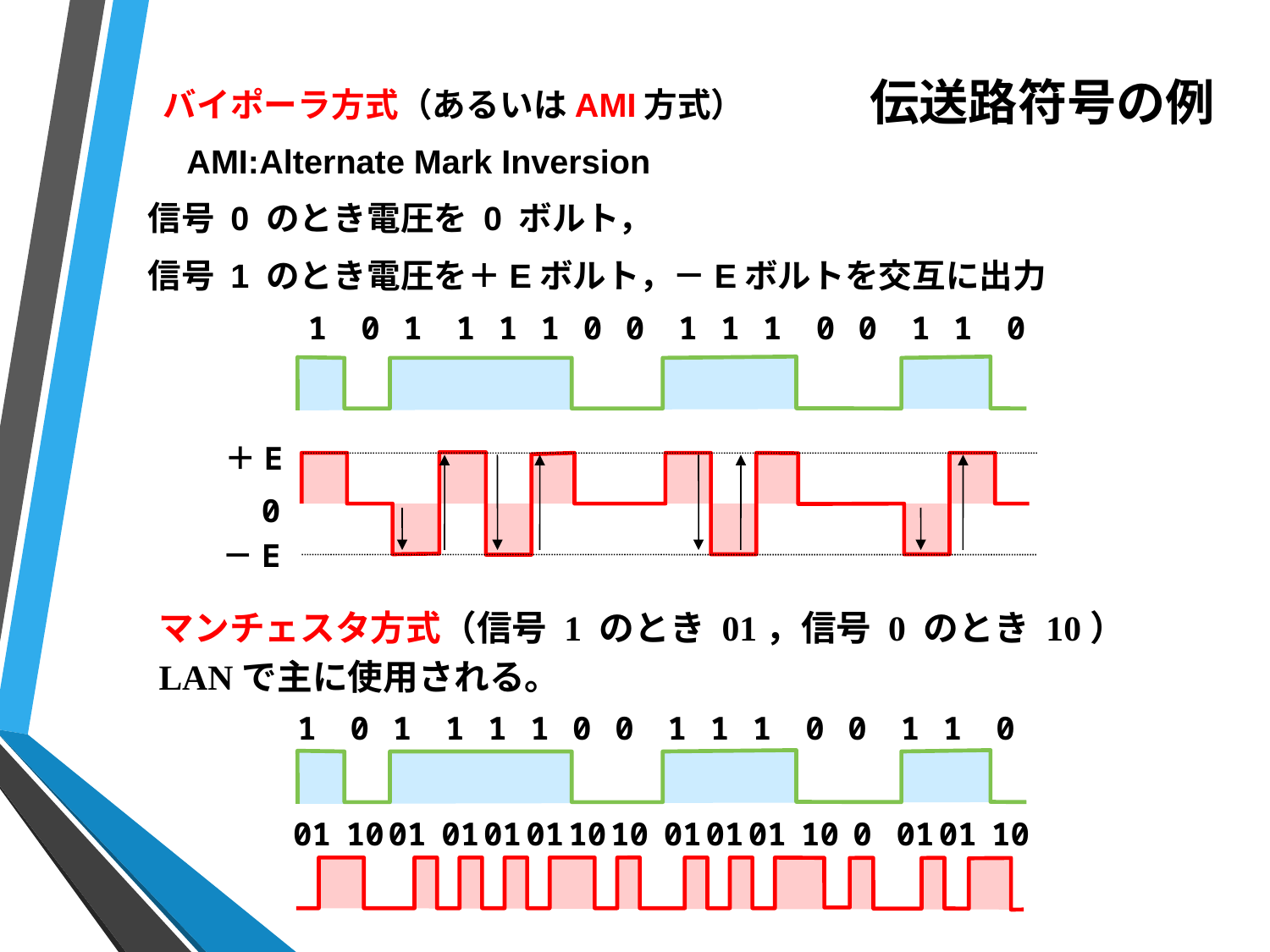

# 伝送路符号の例
 バイポーラ方式（あるいはAMI方式）
			AMI:Alternate Mark Inversion
信号 0 のとき電圧を 0 ボルト，
信号 1 のとき電圧を＋Eボルト，－Eボルトを交互に出力
1
0
1
1
1
1
0
0
1
1
1
0
0
1
1
0

＋E

　0

－E

マンチェスタ方式（信号 1 のとき 01，信号 0 のとき 10）
LANで主に使用される。
1
0
1
1
1
1
0
0
1
1
1
0
0
1
1
0

01
10
01
01
01
01
10
10
01
01
01
10
0
01
01
10